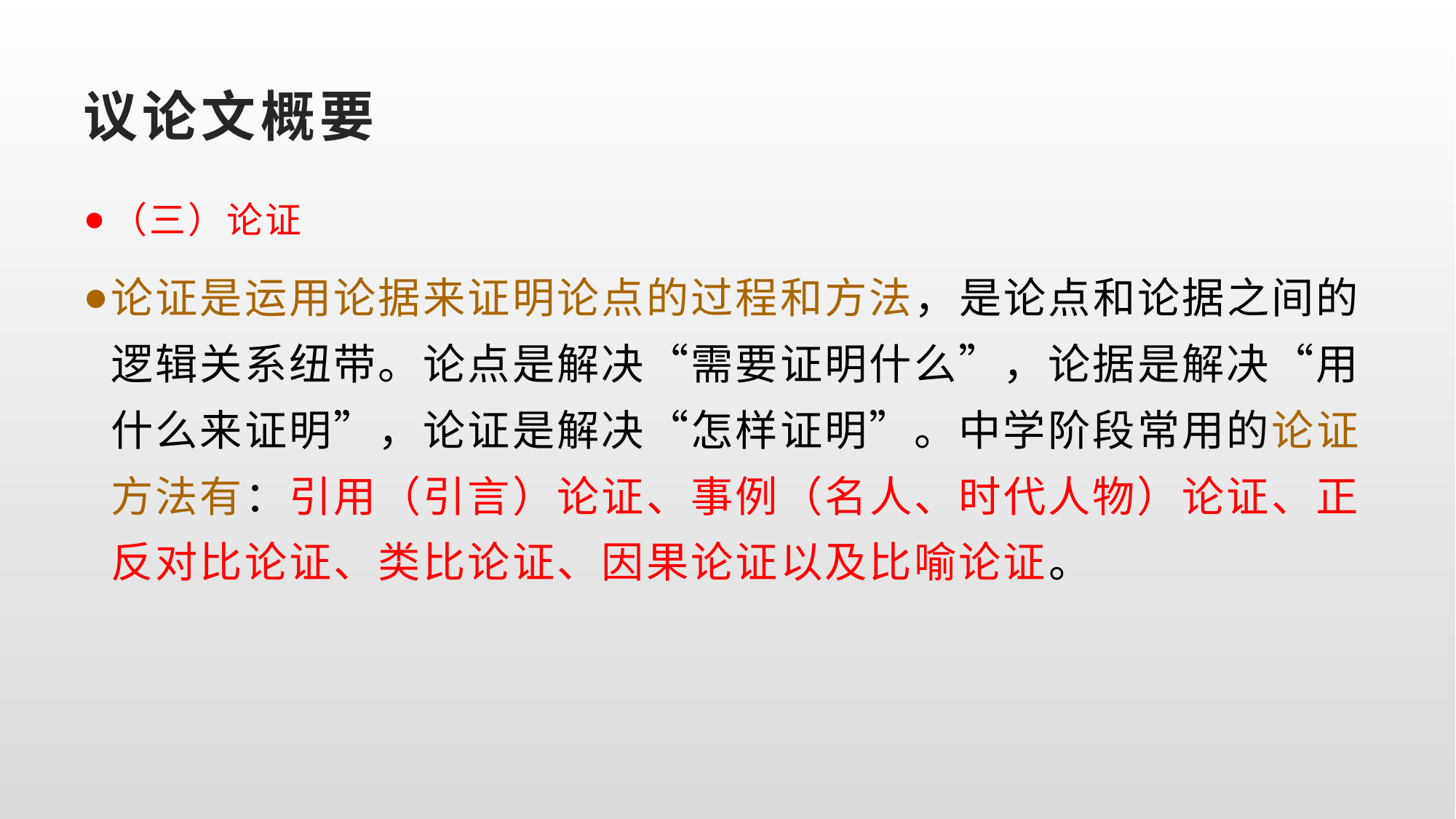

# 议论文概要
（三）论证
论证是运用论据来证明论点的过程和方法，是论点和论据之间的逻辑关系纽带。论点是解决“需要证明什么”，论据是解决“用什么来证明”，论证是解决“怎样证明”。中学阶段常用的论证方法有：引用（引言）论证、事例（名人、时代人物）论证、正反对比论证、类比论证、因果论证以及比喻论证。